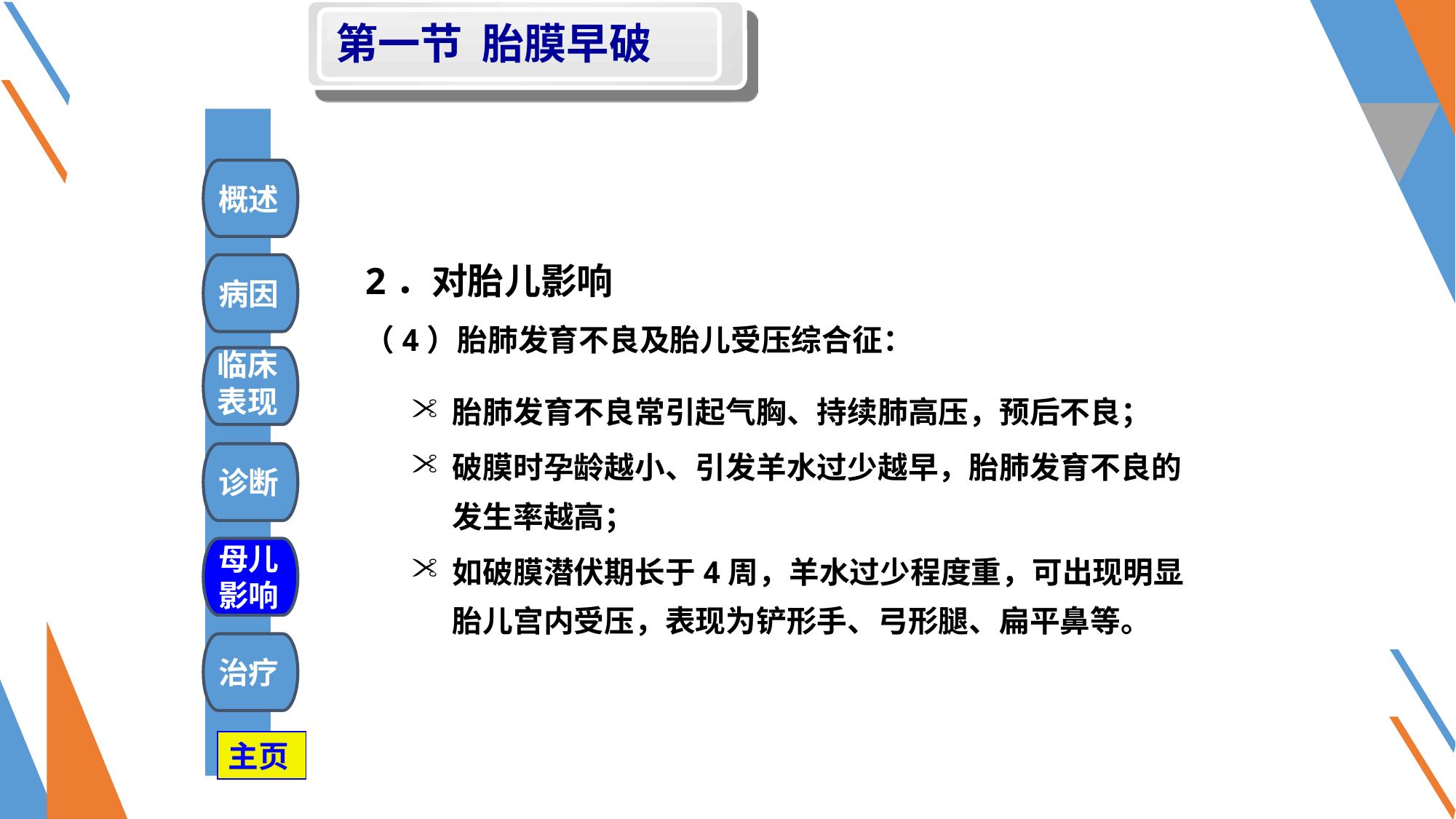

第一节  胎膜早破

#

概述

 2．对胎儿影响
  （4）胎肺发育不良及胎儿受压综合征：
病因
临床
表现

胎肺发育不良常引起气胸、持续肺高压，预后不良；
破膜时孕龄越小、引发羊水过少越早，胎肺发育不良的发生率越高；
如破膜潜伏期长于4周，羊水过少程度重，可出现明显胎儿宫内受压，表现为铲形手、弓形腿、扁平鼻等。
诊断
母儿
影响
治疗
主页